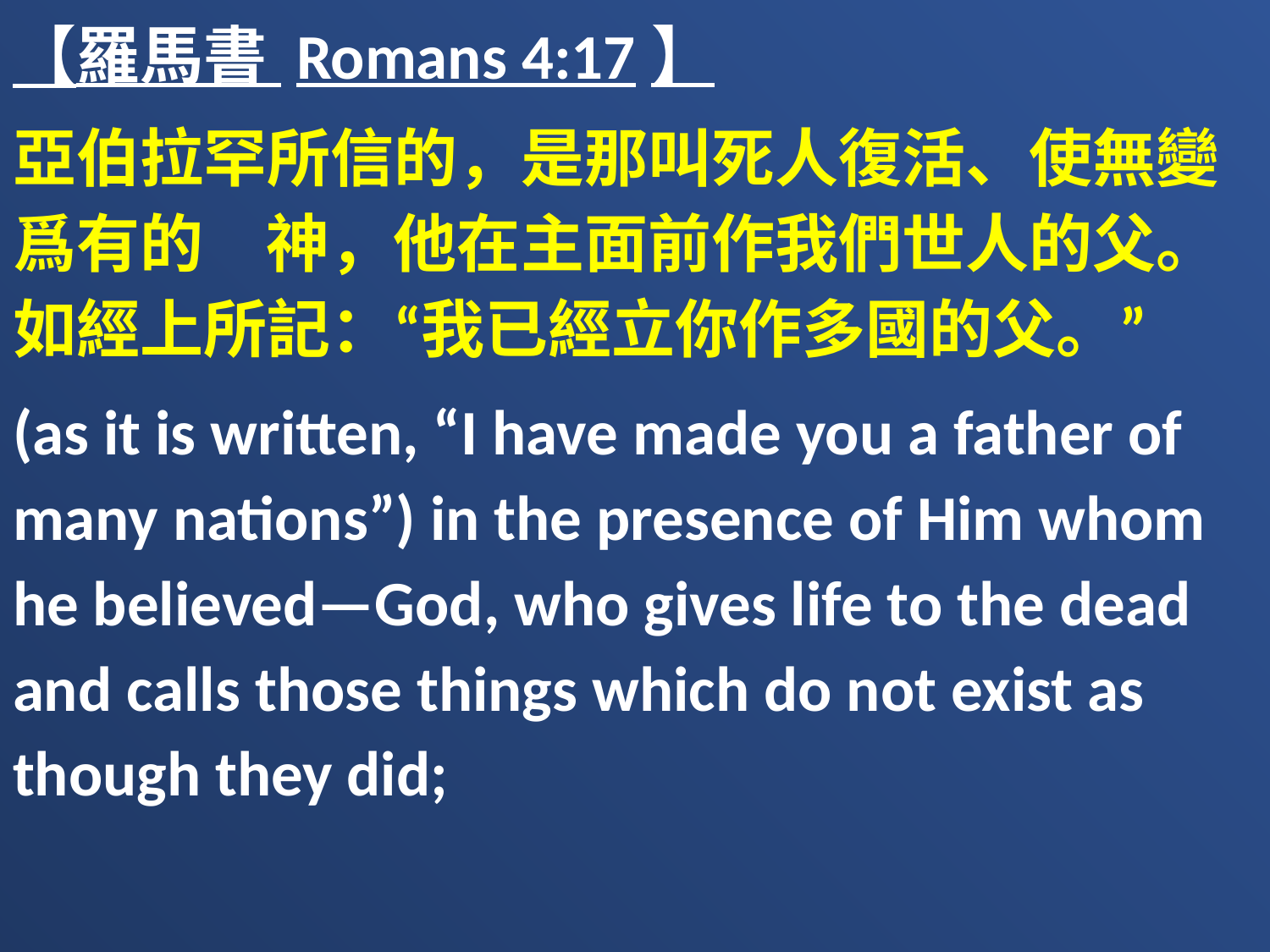

【羅馬書 Romans 4:17】
亞伯拉罕所信的，是那叫死人復活、使無變爲有的　神，他在主面前作我們世人的父。如經上所記：“我已經立你作多國的父。”
(as it is written, “I have made you a father of many nations”) in the presence of Him whom he believed—God, who gives life to the dead and calls those things which do not exist as though they did;